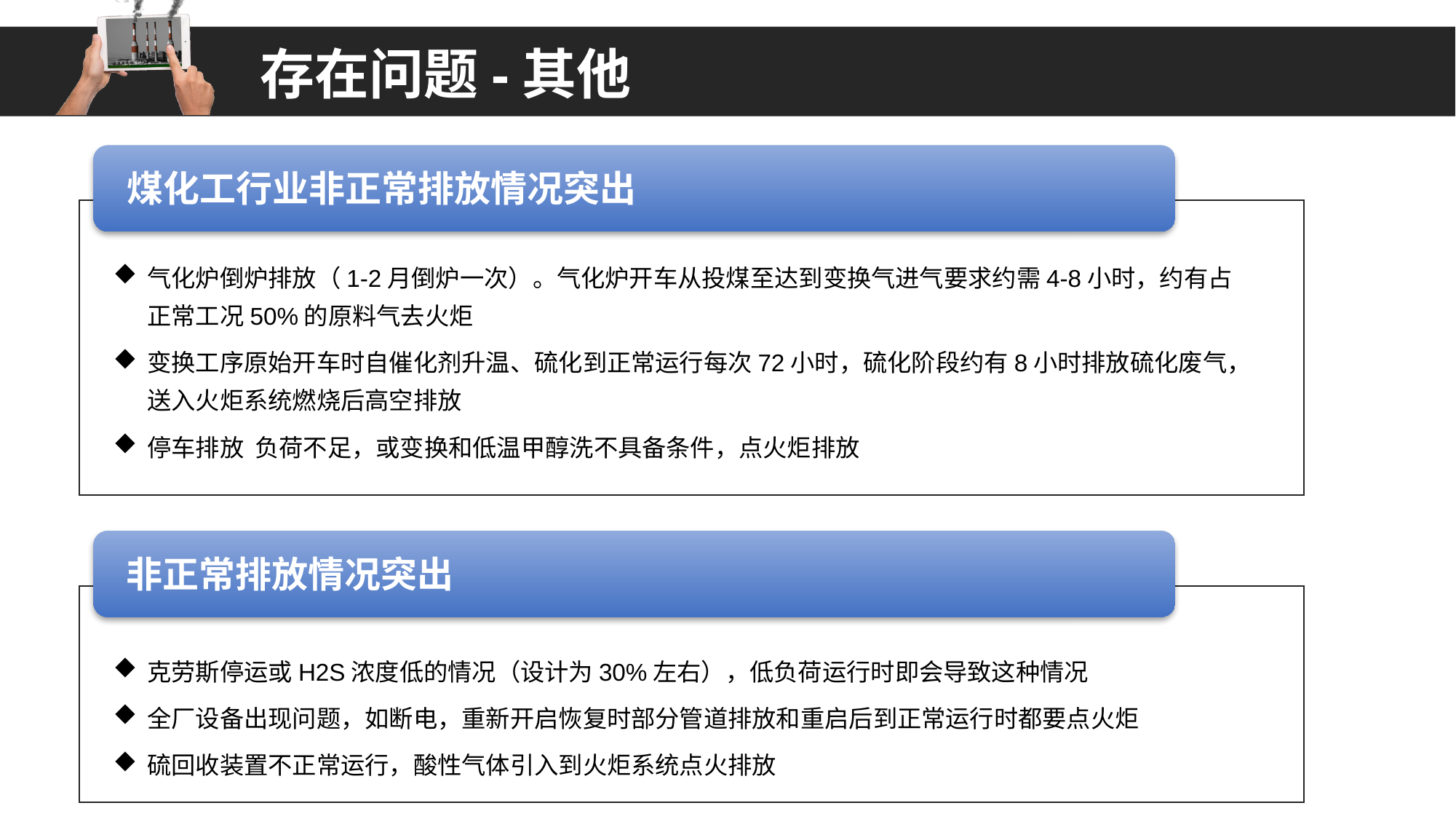

存在问题-其他

煤化工行业非正常排放情况突出

气化炉倒炉排放（1-2月倒炉一次）。气化炉开车从投煤至达到变换气进气要求约需4-8小时，约有占正常工况50%的原料气去火炬
变换工序原始开车时自催化剂升温、硫化到正常运行每次72小时，硫化阶段约有8小时排放硫化废气，送入火炬系统燃烧后高空排放
停车排放  负荷不足，或变换和低温甲醇洗不具备条件，点火炬排放

非正常排放情况突出

克劳斯停运或H2S浓度低的情况（设计为30%左右），低负荷运行时即会导致这种情况
全厂设备出现问题，如断电，重新开启恢复时部分管道排放和重启后到正常运行时都要点火炬
硫回收装置不正常运行，酸性气体引入到火炬系统点火排放